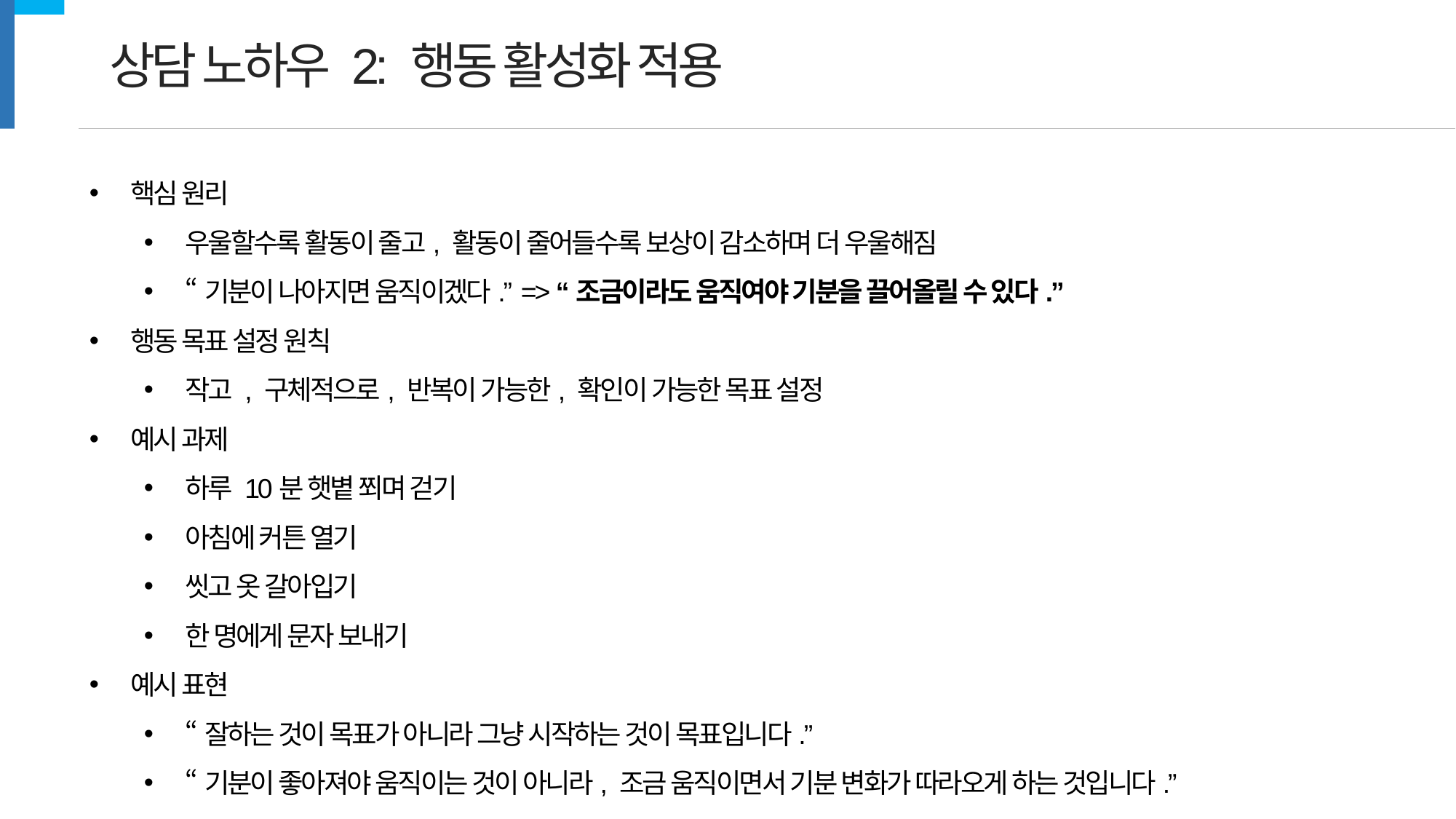

상담 노하우 2: 행동 활성화 적용

핵심 원리
우울할수록 활동이 줄고, 활동이 줄어들수록 보상이 감소하며 더 우울해짐
“기분이 나아지면 움직이겠다.”  => “조금이라도 움직여야 기분을 끌어올릴 수 있다.”
행동 목표 설정 원칙
작고 , 구체적으로, 반복이 가능한, 확인이 가능한 목표 설정
예시 과제
하루 10분 햇볕 쬐며 걷기
아침에 커튼 열기
씻고 옷 갈아입기
한 명에게 문자 보내기
예시 표현
“잘하는 것이 목표가 아니라 그냥 시작하는 것이 목표입니다.”
“기분이 좋아져야 움직이는 것이 아니라, 조금 움직이면서 기분 변화가 따라오게 하는 것입니다.”